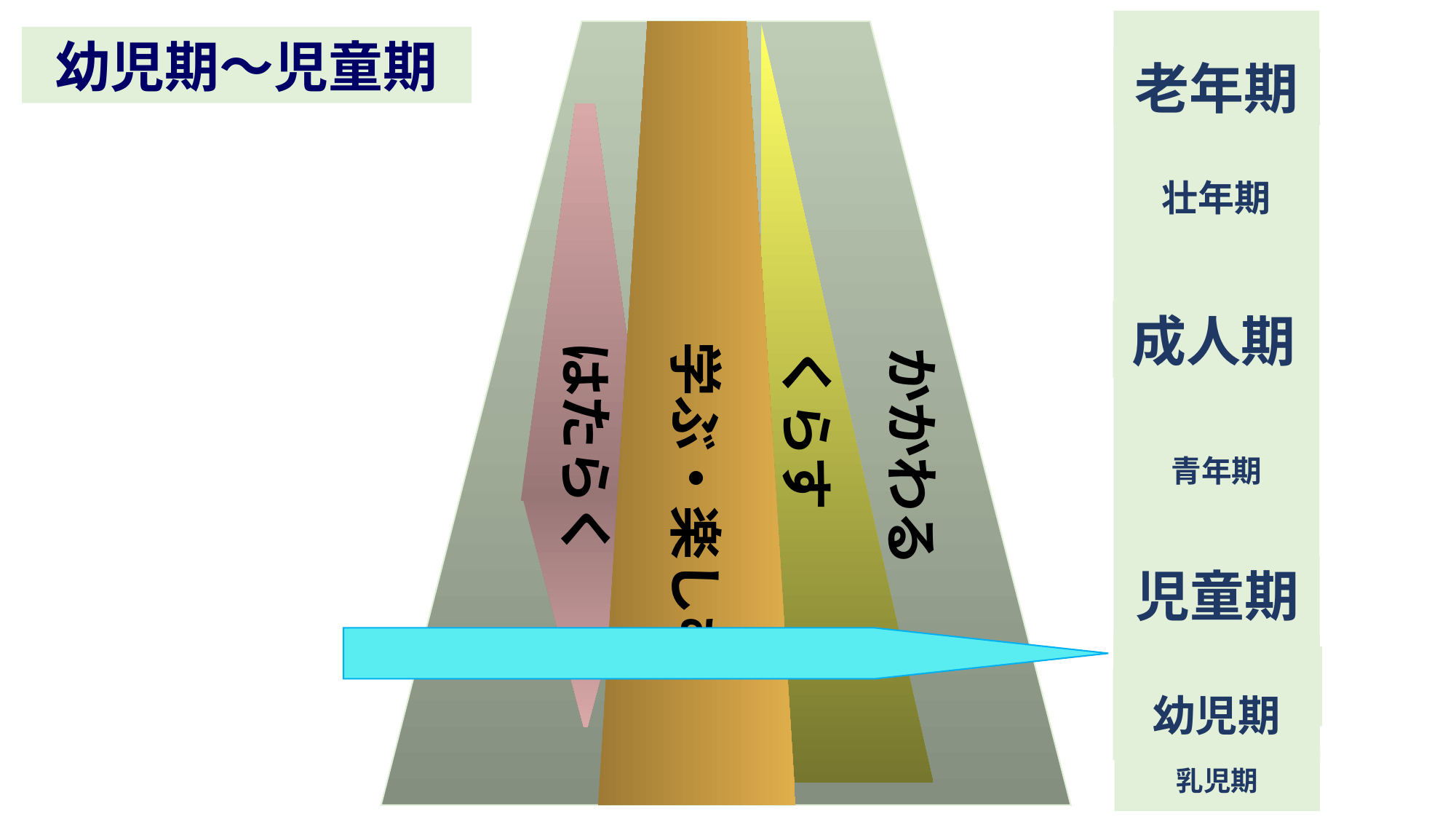

老年期
壮年期
成人期
青年期

乳児期

学ぶ・楽しむ

くらす
幼児期～児童期

はたらく
かかわる
児童期

幼児期